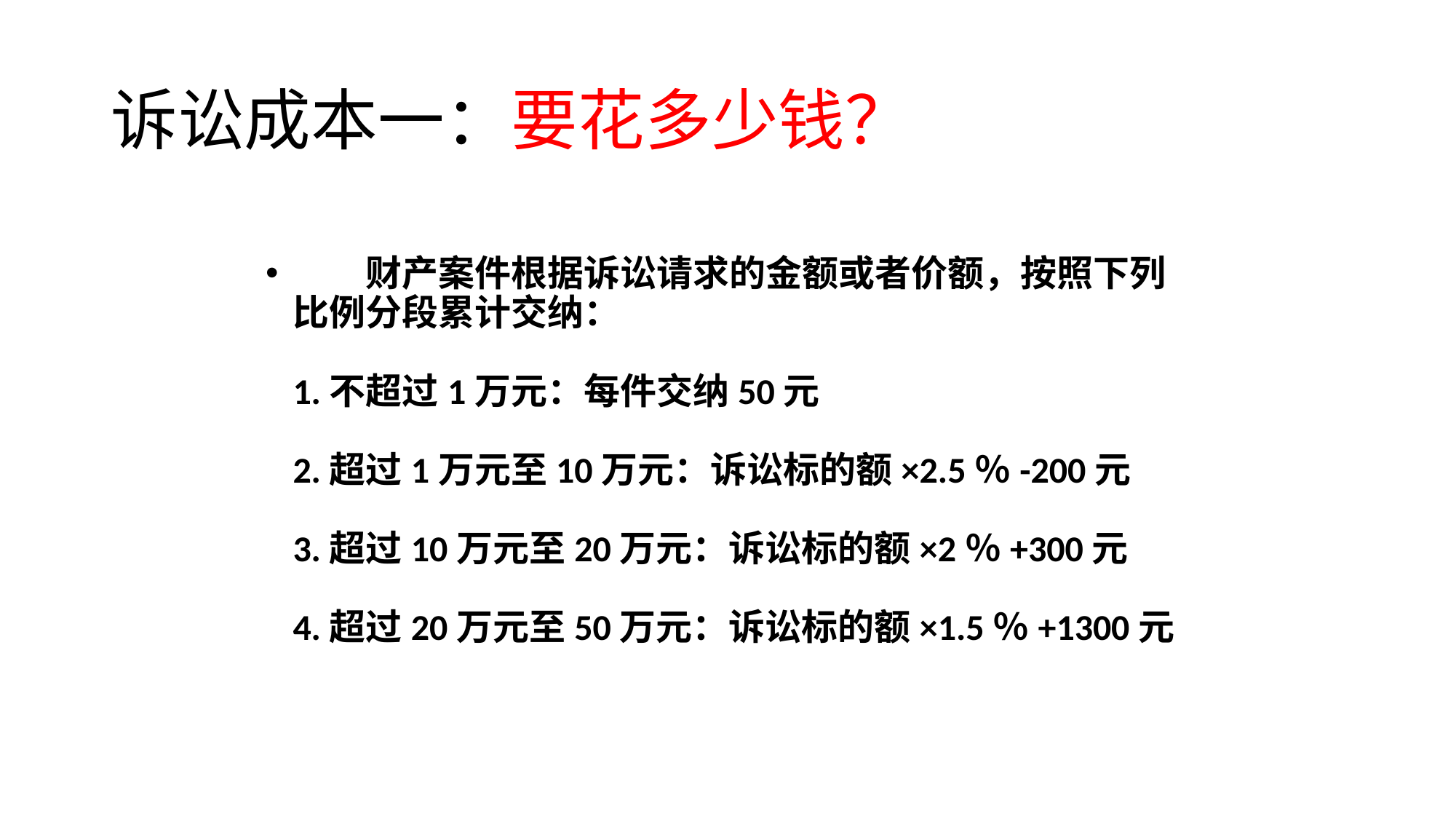

# 诉讼成本一：要花多少钱？

　　财产案件根据诉讼请求的金额或者价额，按照下列比例分段累计交纳：
1.不超过1万元：每件交纳50元
2.超过1万元至10万元：诉讼标的额×2.5％-200元
3.超过10万元至20万元：诉讼标的额×2％+300元
4.超过20万元至50万元：诉讼标的额×1.5％+1300元